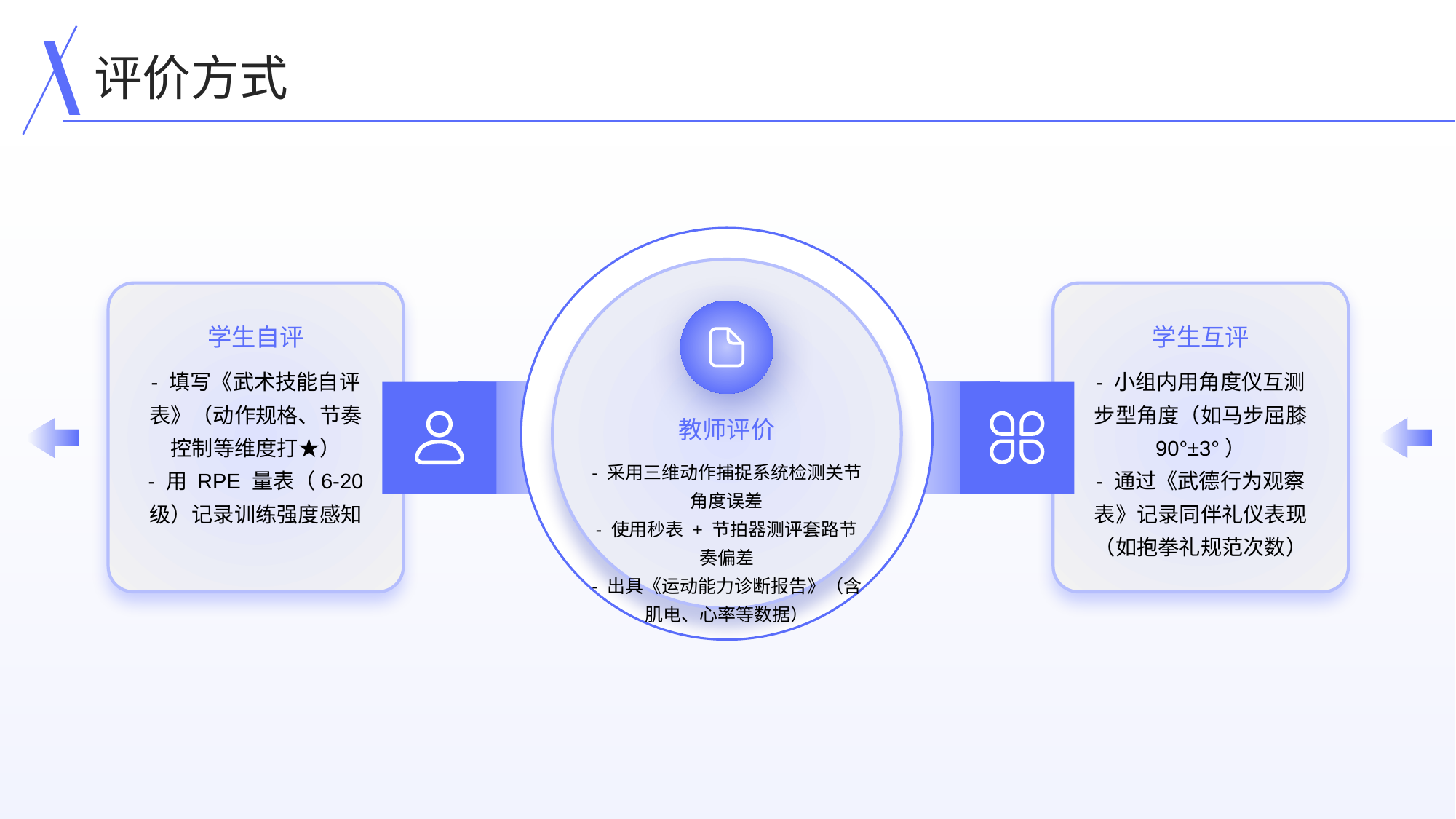

评价方式

学生自评
学生互评

- 填写《武术技能自评表》（动作规格、节奏控制等维度打★）
- 用 RPE 量表（6-20 级）记录训练强度感知
- 小组内用角度仪互测步型角度（如马步屈膝 90°±3°）
- 通过《武德行为观察表》记录同伴礼仪表现（如抱拳礼规范次数）

教师评价

- 采用三维动作捕捉系统检测关节角度误差
- 使用秒表 + 节拍器测评套路节奏偏差
- 出具《运动能力诊断报告》（含肌电、心率等数据）